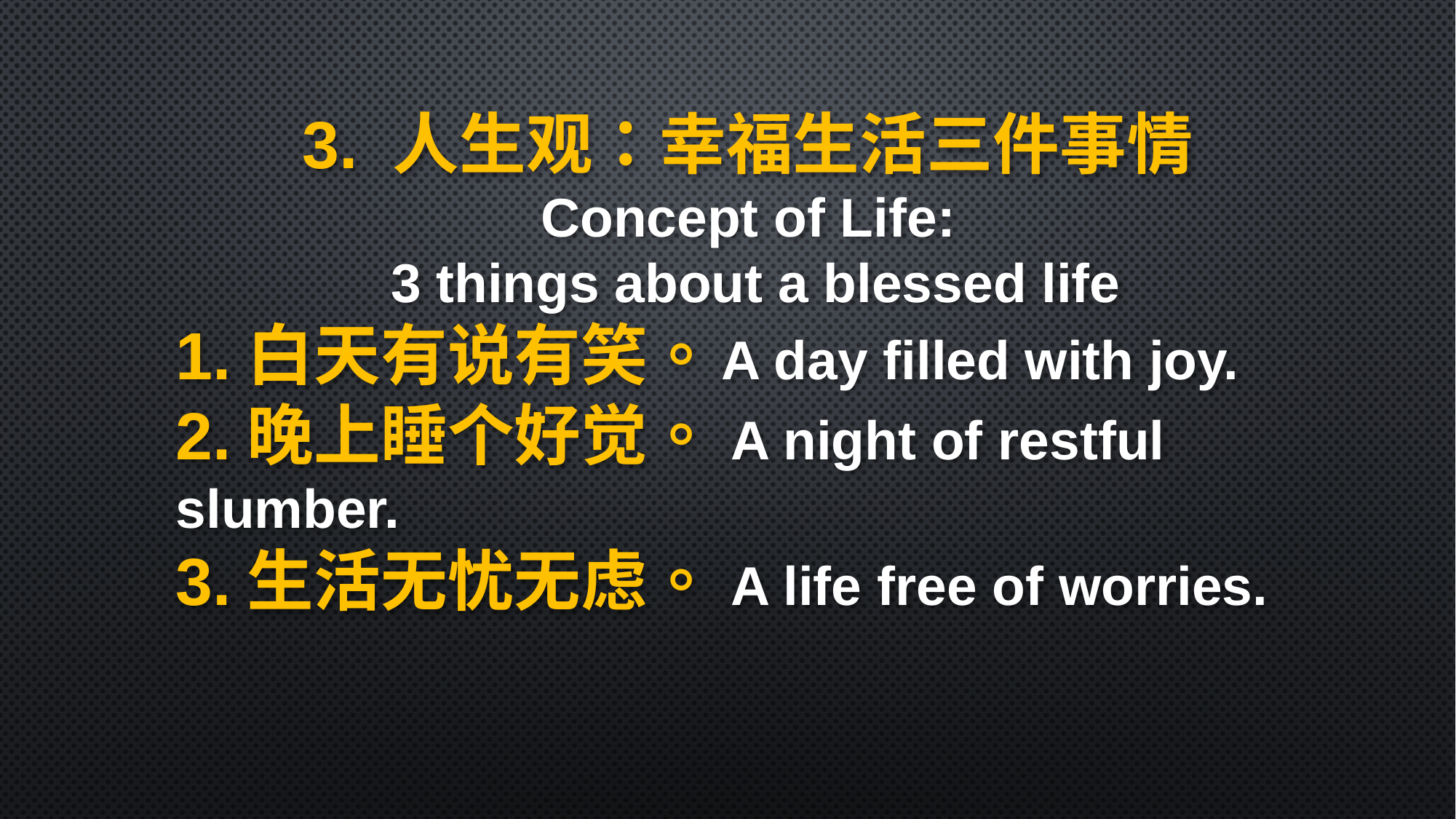

3. 人生观：幸福生活三件事情
Concept of Life:
 3 things about a blessed life
1.白天有说有笑。	A day filled with joy.
2.晚上睡个好觉。A night of restful slumber.
3.生活无忧无虑。A life free of worries.